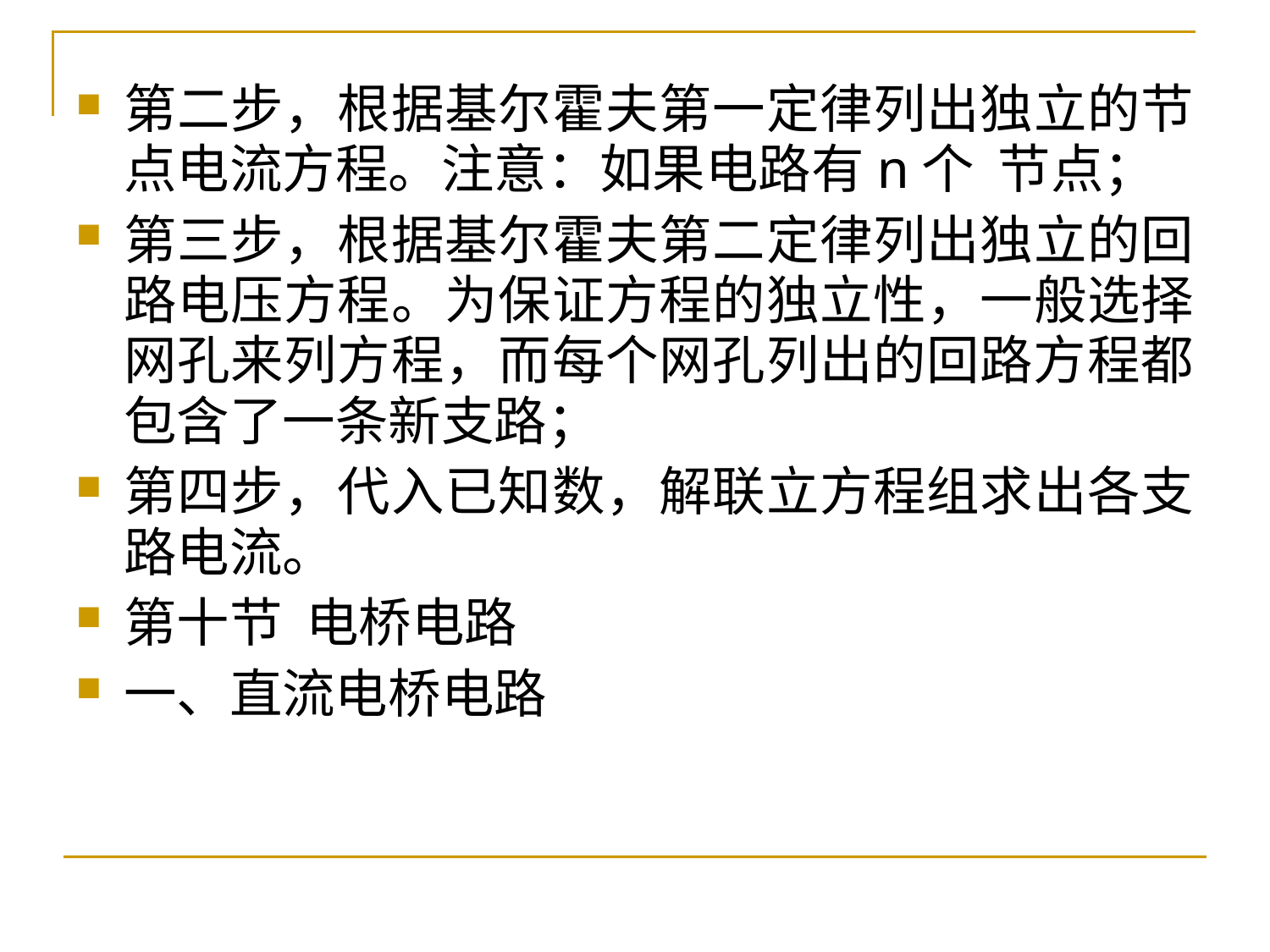

第二步，根据基尔霍夫第一定律列出独立的节点电流方程。注意：如果电路有n个  节点；
第三步，根据基尔霍夫第二定律列出独立的回路电压方程。为保证方程的独立性，一般选择网孔来列方程，而每个网孔列出的回路方程都包含了一条新支路；
第四步，代入已知数，解联立方程组求出各支路电流。
第十节  电桥电路
一、直流电桥电路